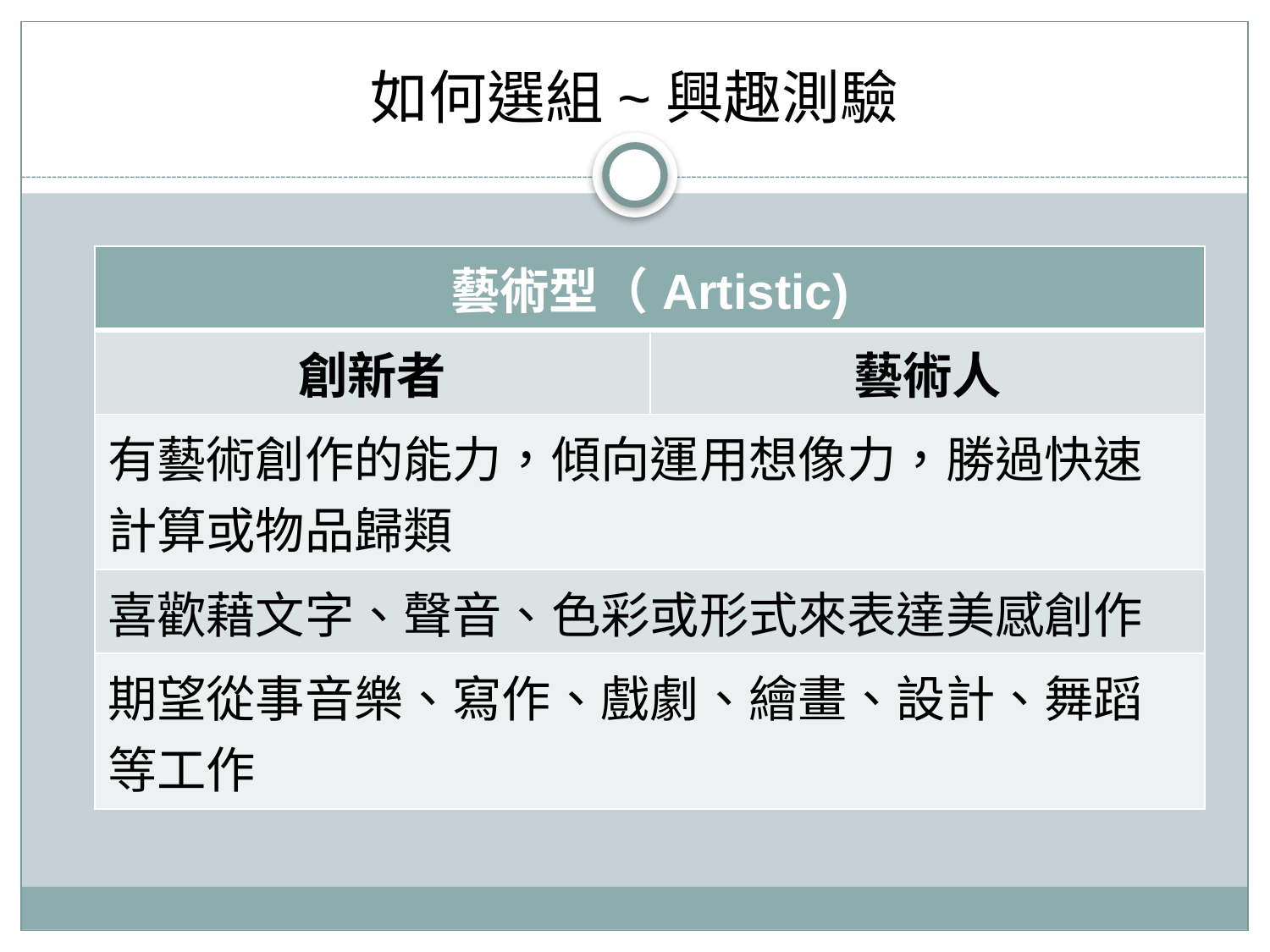

# 如何選組~興趣測驗
| 藝術型（Artistic) |  |
| --- | --- |
| 創新者 | 藝術人 |
| 有藝術創作的能力，傾向運用想像力，勝過快速計算或物品歸類 |  |
| 喜歡藉文字、聲音、色彩或形式來表達美感創作 |  |
| 期望從事音樂、寫作、戲劇、繪畫、設計、舞蹈等工作 |  |